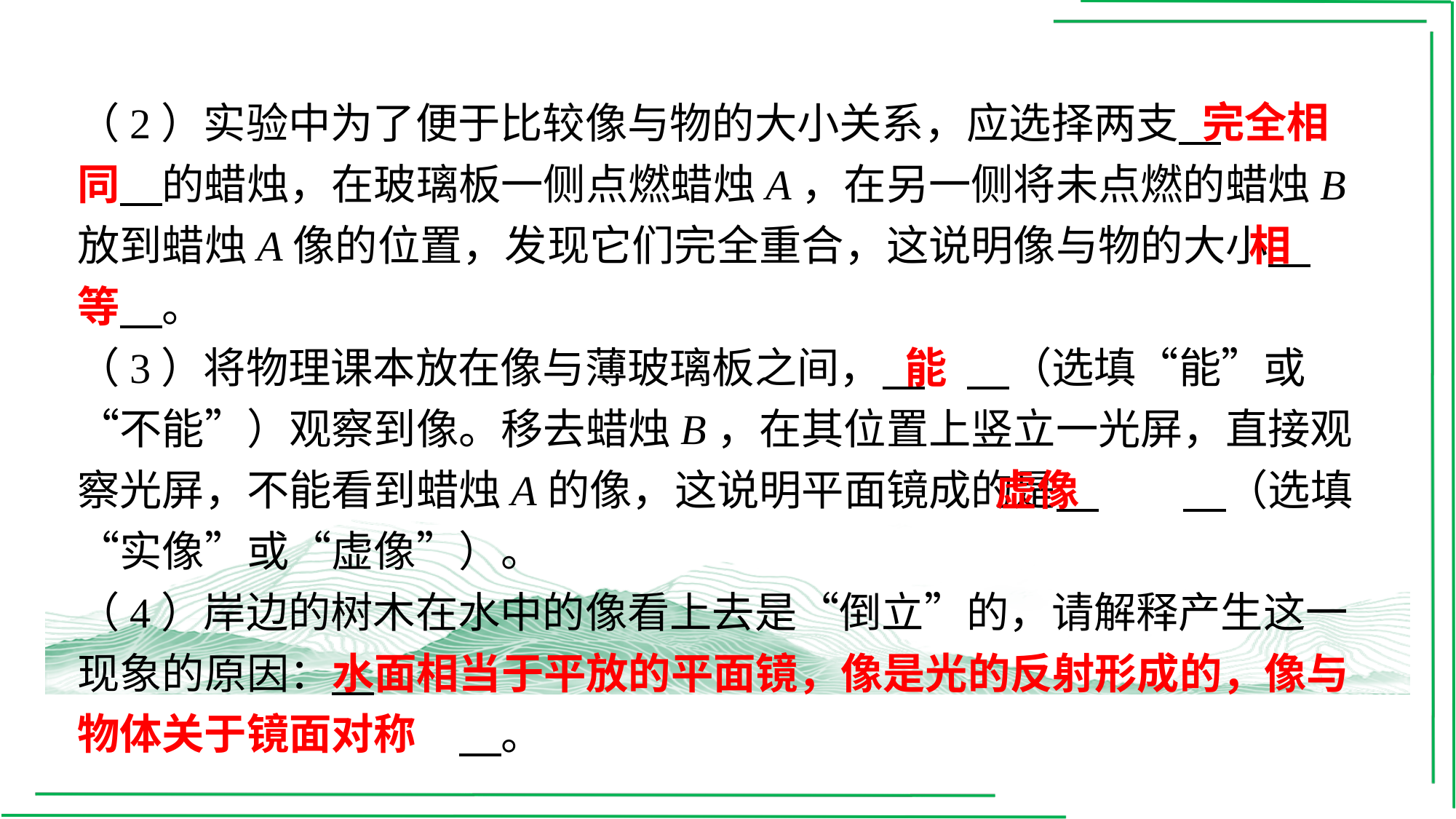

完全相
（2）实验中为了便于比较像与物的大小关系，应选择两支 　完全相同　⁠的蜡烛，在玻璃板一侧点燃蜡烛A，在另一侧将未点燃的蜡烛B放到蜡烛A像的位置，发现它们完全重合，这说明像与物的大小 　相等　⁠。
（3）将物理课本放在像与薄玻璃板之间， 　能　⁠（选填“能”或“不能”）观察到像。移去蜡烛B，在其位置上竖立一光屏，直接观察光屏，不能看到蜡烛A的像，这说明平面镜成的是 　虚像　⁠（选填“实像”或“虚像”）。
（4）岸边的树木在水中的像看上去是“倒立”的，请解释产生这一现象的原因： 　水面相当于平放的平面镜，像是光的反射形成的，像与物体关于镜面对称　⁠。
同
相
等
能
虚像
水面相当于平放的平面镜，像是光的反射形成的，像与
物体关于镜面对称